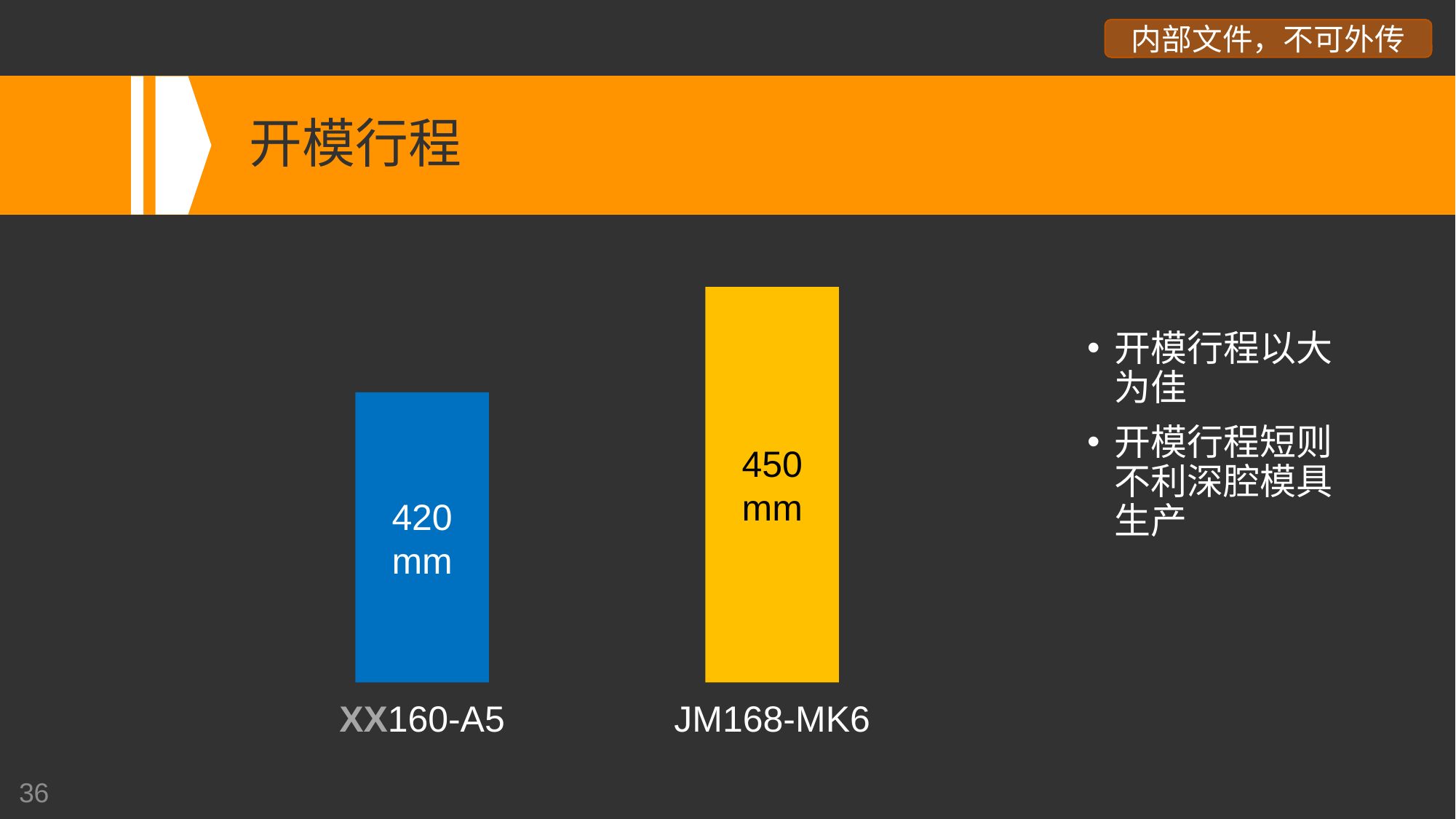

# 开模行程
450
mm
开模行程以大为佳
开模行程短则不利深腔模具生产
420
mm
XX160-A5
JM168-MK6
36